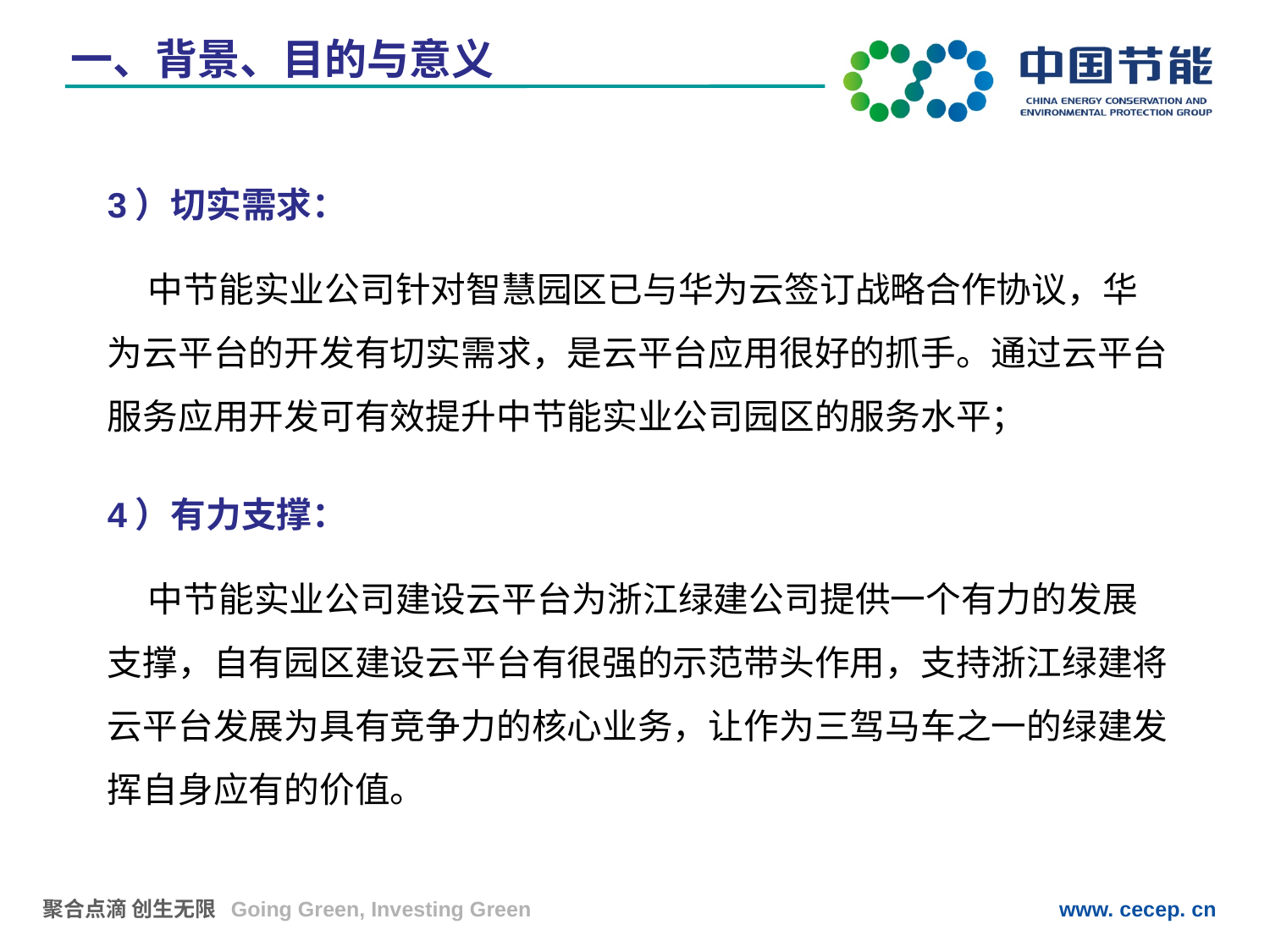

一、背景、目的与意义
3）切实需求：
    中节能实业公司针对智慧园区已与华为云签订战略合作协议，华为云平台的开发有切实需求，是云平台应用很好的抓手。通过云平台服务应用开发可有效提升中节能实业公司园区的服务水平；

4）有力支撑：
    中节能实业公司建设云平台为浙江绿建公司提供一个有力的发展支撑，自有园区建设云平台有很强的示范带头作用，支持浙江绿建将云平台发展为具有竞争力的核心业务，让作为三驾马车之一的绿建发挥自身应有的价值。